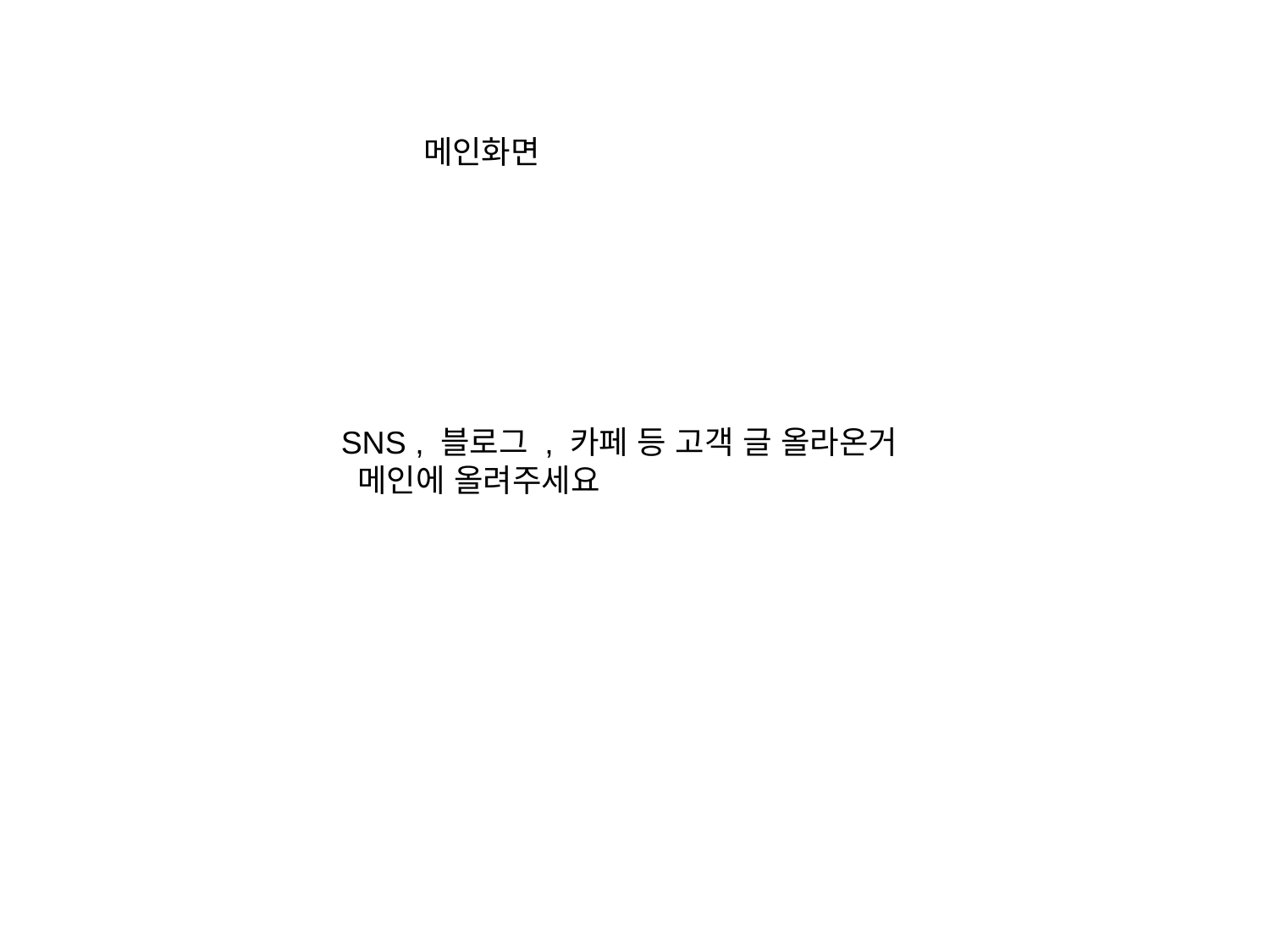

메인화면
SNS , 블로그 , 카페 등 고객 글 올라온거
 메인에 올려주세요